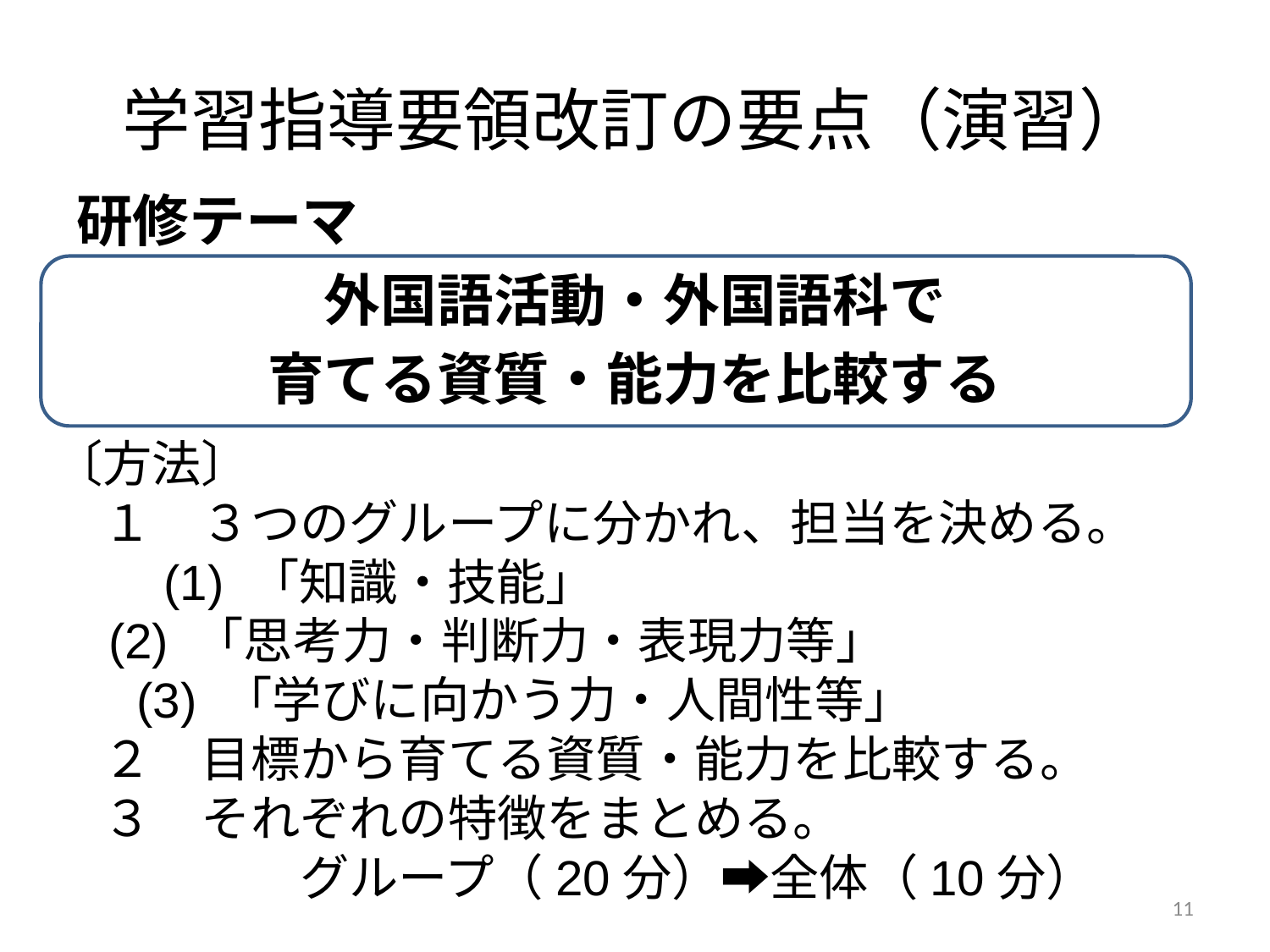

# 学習指導要領改訂の要点（演習）
研修テーマ
外国語活動・外国語科で
育てる資質・能力を比較する

〔方法〕
　１　３つのグループに分かれ、担当を決める。
　　(1) 「知識・技能」
    (2) 「思考力・判断力・表現力等」
　  (3) 「学びに向かう力・人間性等」
　２　目標から育てる資質・能力を比較する。
　３　それぞれの特徴をまとめる。
　　　　　グループ（20分）➡全体（10分）
11